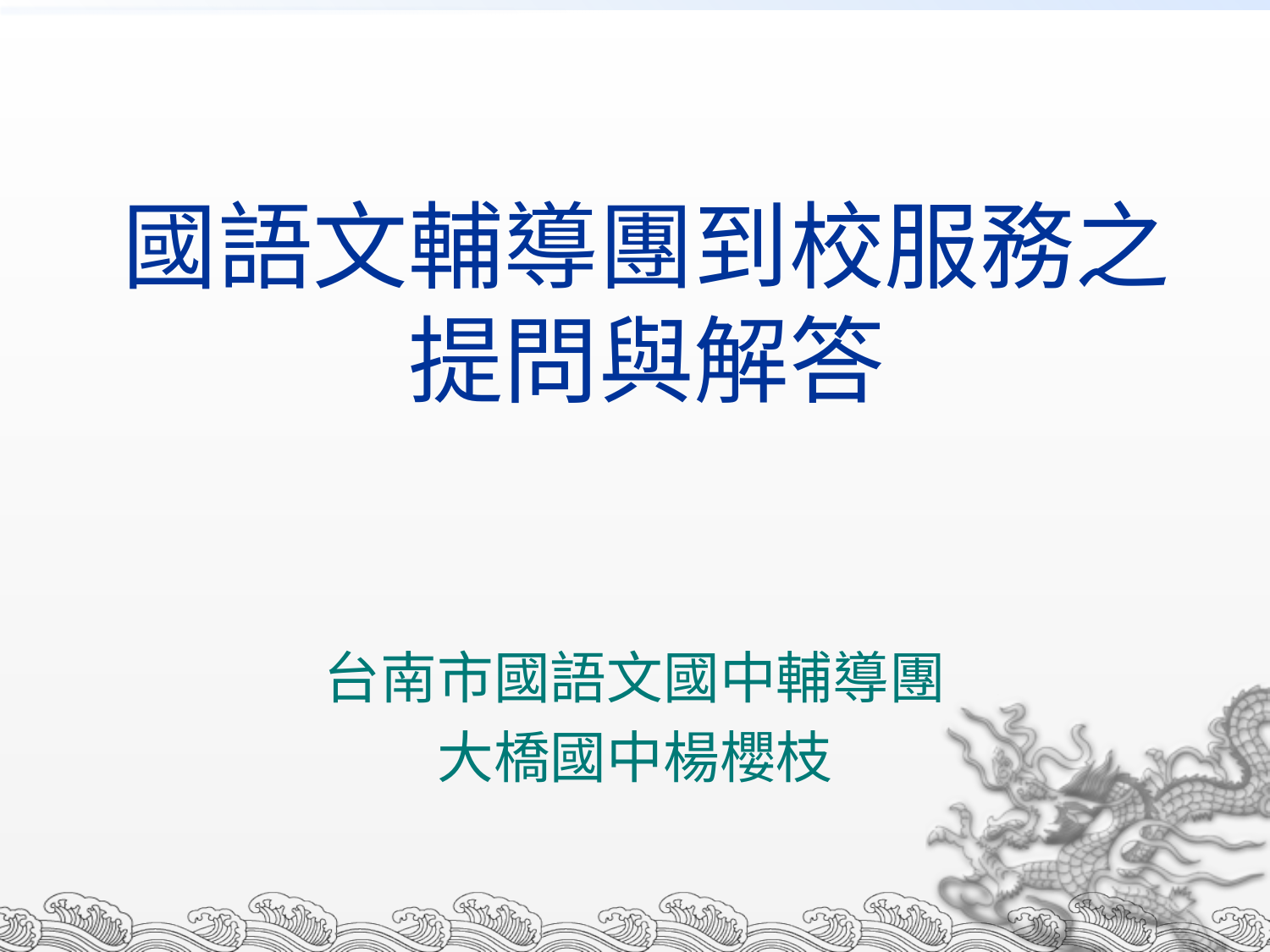

# 國語文輔導團到校服務之提問與解答
台南市國語文國中輔導團
大橋國中楊櫻枝